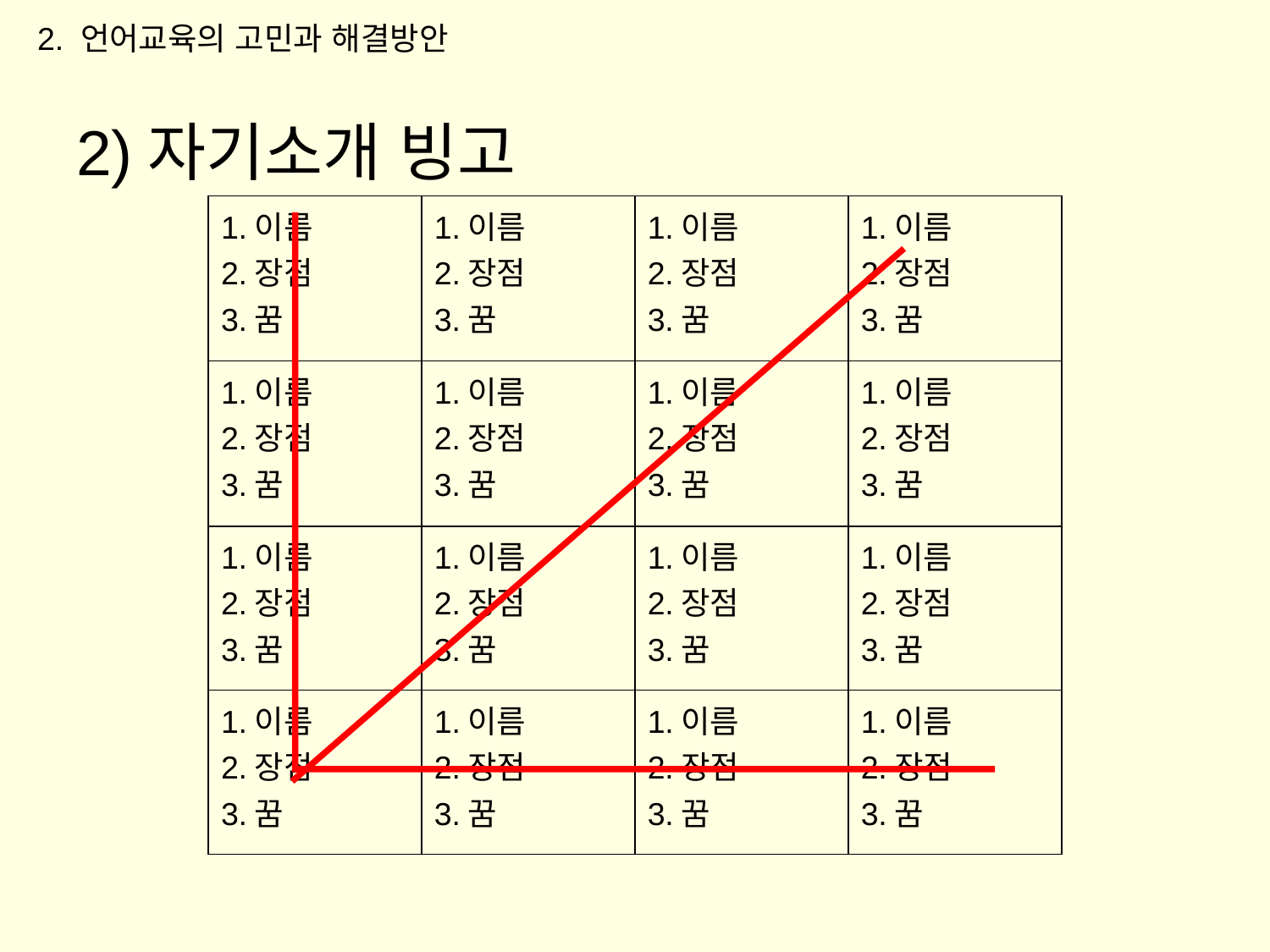

2. 언어교육의 고민과 해결방안

2)자기소개 빙고

| 1.이름 2.장점 3.꿈 | 1.이름 2.장점 3.꿈 | 1.이름 2.장점 3.꿈 | 1.이름 2.장점 3.꿈 |
| --- | --- | --- | --- |
| 1.이름 2.장점 3.꿈 | 1.이름 2.장점 3.꿈 | 1.이름 2.장점 3.꿈 | 1.이름 2.장점 3.꿈 |
| 1.이름 2.장점 3.꿈 | 1.이름 2.장점 3.꿈 | 1.이름 2.장점 3.꿈 | 1.이름 2.장점 3.꿈 |
| 1.이름 2.장점 3.꿈 | 1.이름 2.장점 3.꿈 | 1.이름 2.장점 3.꿈 | 1.이름 2.장점 3.꿈 |